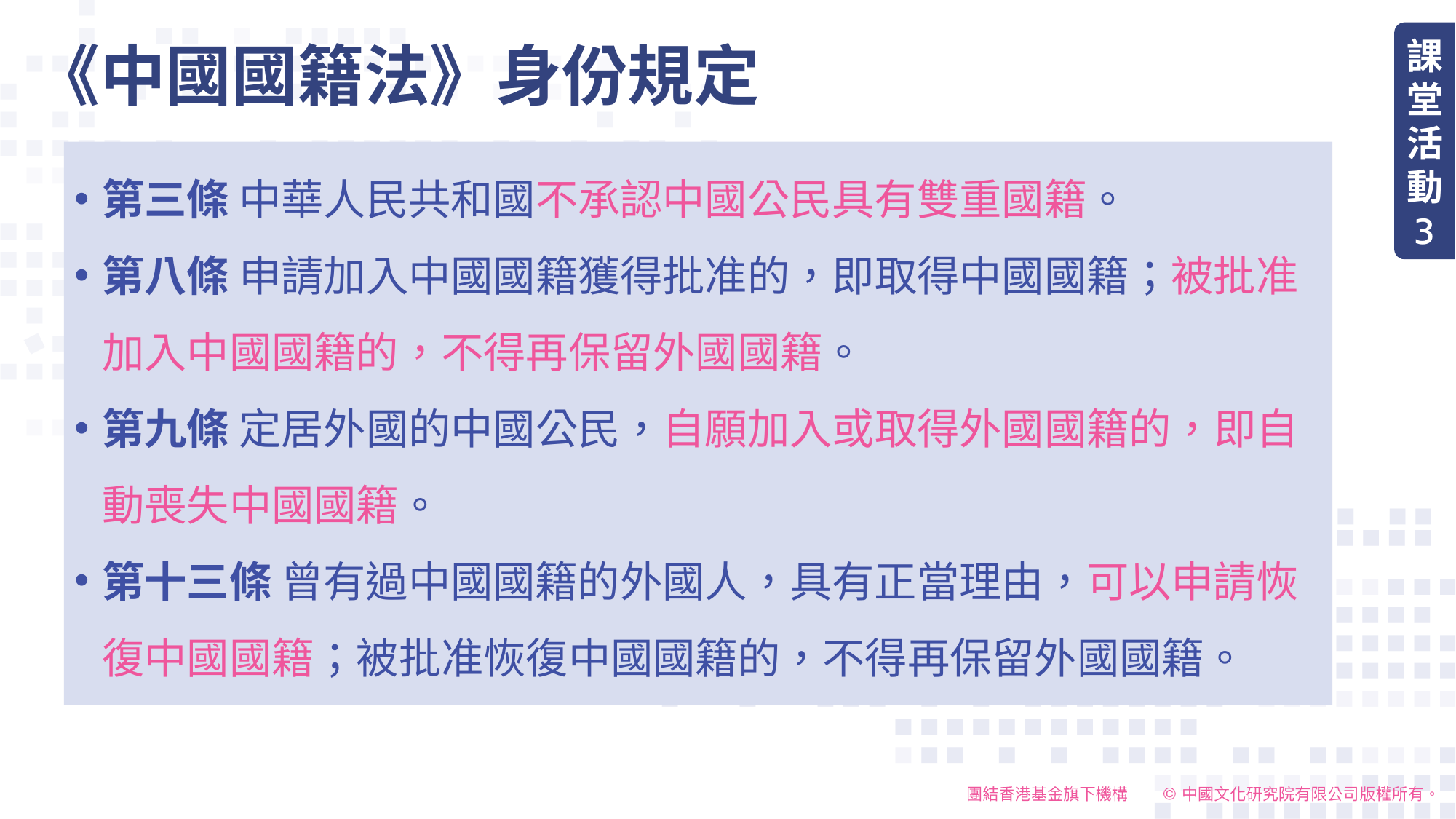

課堂活動
3
# 《中國國籍法》身份規定

第三條 中華人民共和國不承認中國公民具有雙重國籍。
第八條 申請加入中國國籍獲得批准的，即取得中國國籍；被批准加入中國國籍的，不得再保留外國國籍。
第九條 定居外國的中國公民，自願加入或取得外國國籍的，即自動喪失中國國籍。
第十三條 曾有過中國國籍的外國人，具有正當理由，可以申請恢復中國國籍；被批准恢復中國國籍的，不得再保留外國國籍。